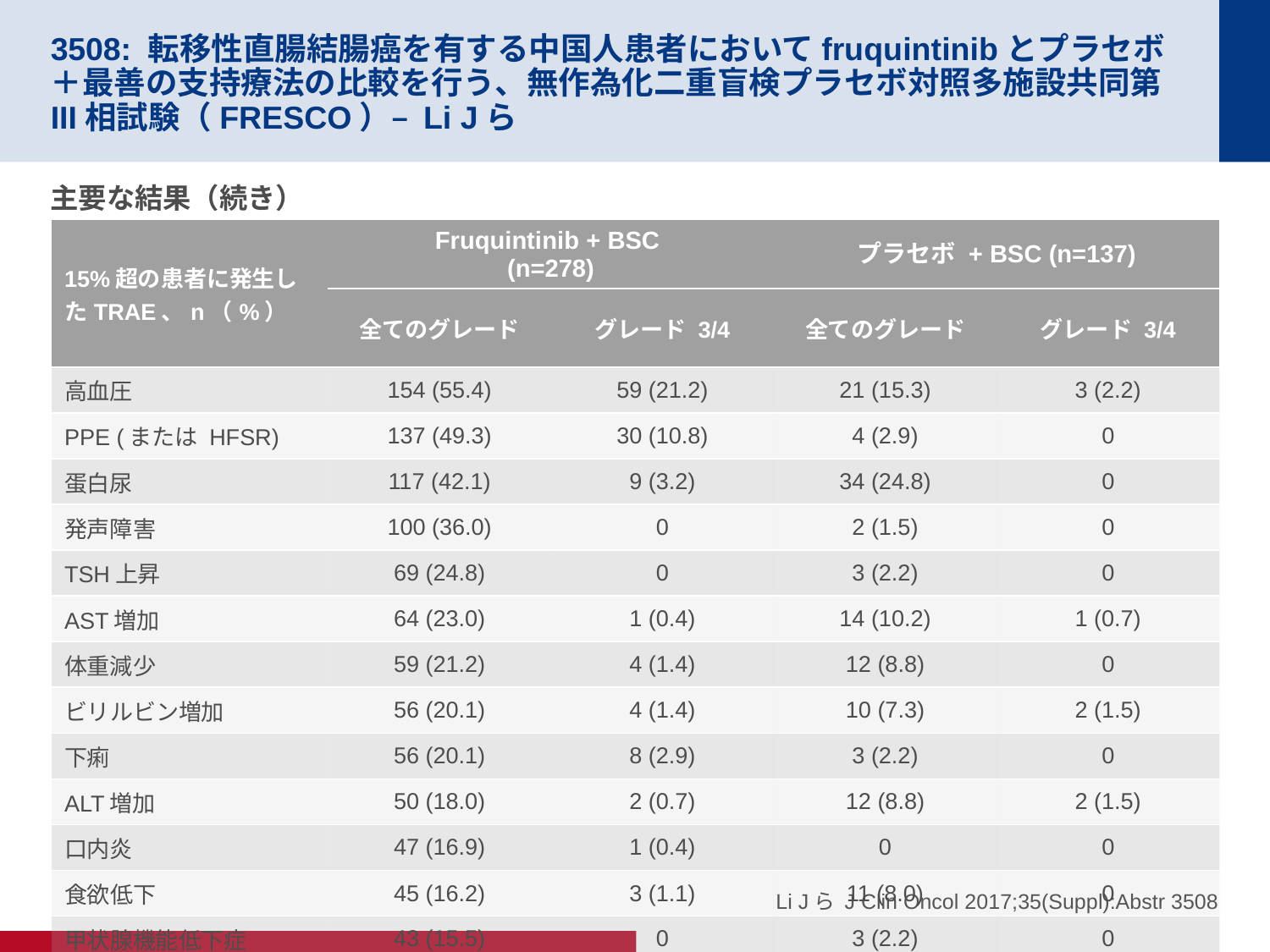

# 3508: 転移性直腸結腸癌を有する中国人患者においてfruquintinibとプラセボ＋最善の支持療法の比較を行う、無作為化二重盲検プラセボ対照多施設共同第III相試験（FRESCO）– Li Jら
主要な結果（続き）
| 15%超の患者に発生したTRAE、n（%） | Fruquintinib + BSC (n=278) |  | プラセボ + BSC (n=137) |  |
| --- | --- | --- | --- | --- |
|  | 全てのグレード | グレード 3/4 | 全てのグレード | グレード 3/4 |
| 高血圧 | 154 (55.4) | 59 (21.2) | 21 (15.3) | 3 (2.2) |
| PPE (または HFSR) | 137 (49.3) | 30 (10.8) | 4 (2.9) | 0 |
| 蛋白尿 | 117 (42.1) | 9 (3.2) | 34 (24.8) | 0 |
| 発声障害 | 100 (36.0) | 0 | 2 (1.5) | 0 |
| TSH上昇 | 69 (24.8) | 0 | 3 (2.2) | 0 |
| AST増加 | 64 (23.0) | 1 (0.4) | 14 (10.2) | 1 (0.7) |
| 体重減少 | 59 (21.2) | 4 (1.4) | 12 (8.8) | 0 |
| ビリルビン増加 | 56 (20.1) | 4 (1.4) | 10 (7.3) | 2 (1.5) |
| 下痢 | 56 (20.1) | 8 (2.9) | 3 (2.2) | 0 |
| ALT増加 | 50 (18.0) | 2 (0.7) | 12 (8.8) | 2 (1.5) |
| 口内炎 | 47 (16.9) | 1 (0.4) | 0 | 0 |
| 食欲低下 | 45 (16.2) | 3 (1.1) | 11 (8.0) | 0 |
| 甲状腺機能低下症 | 43 (15.5) | 0 | 3 (2.2) | 0 |
Li Jら J Clin Oncol 2017;35(Suppl):Abstr 3508